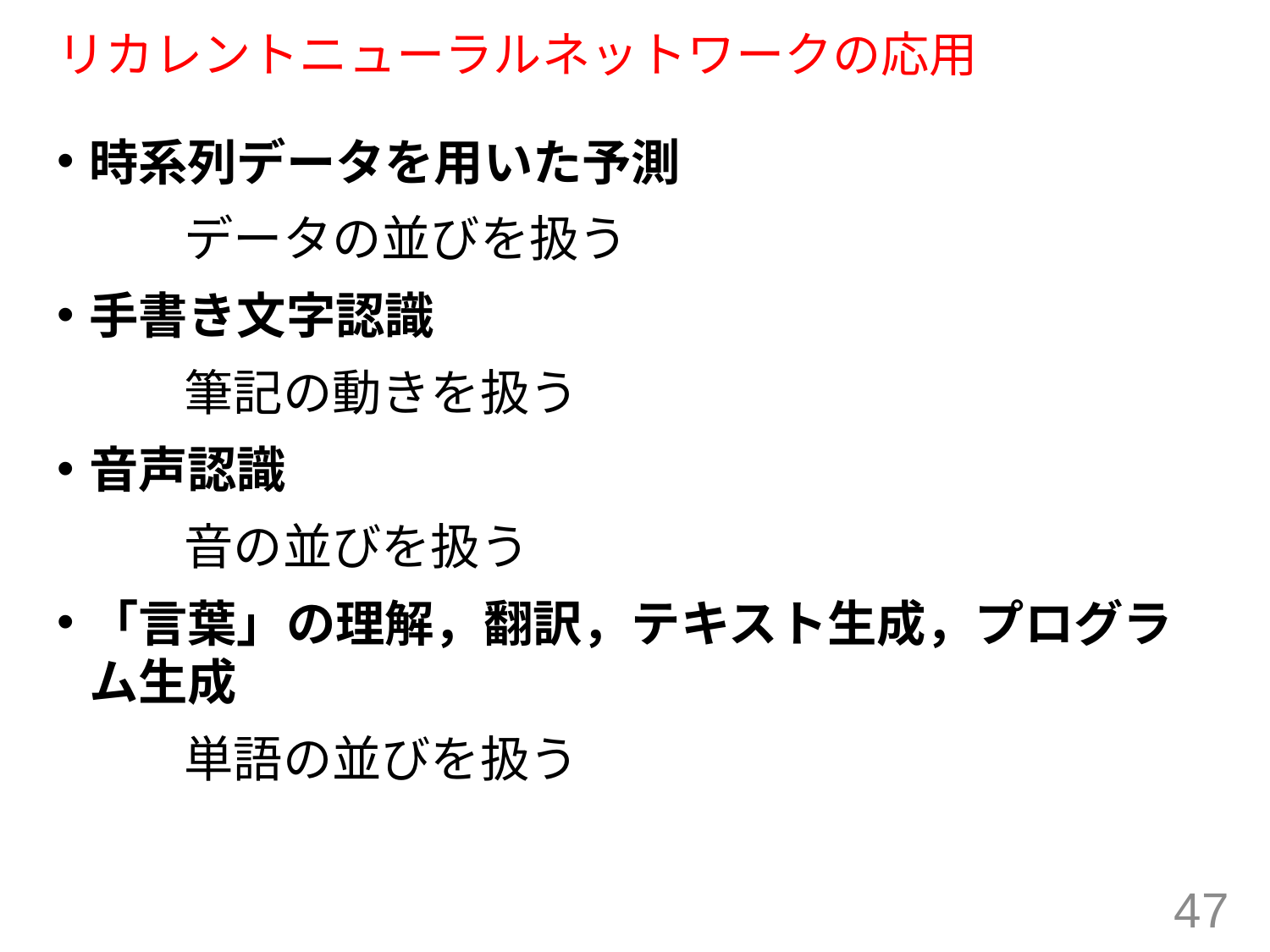

# リカレントニューラルネットワークの応用
時系列データを用いた予測
	データの並びを扱う
手書き文字認識
	筆記の動きを扱う
音声認識
	音の並びを扱う
「言葉」の理解，翻訳，テキスト生成，プログラム生成
	単語の並びを扱う
47